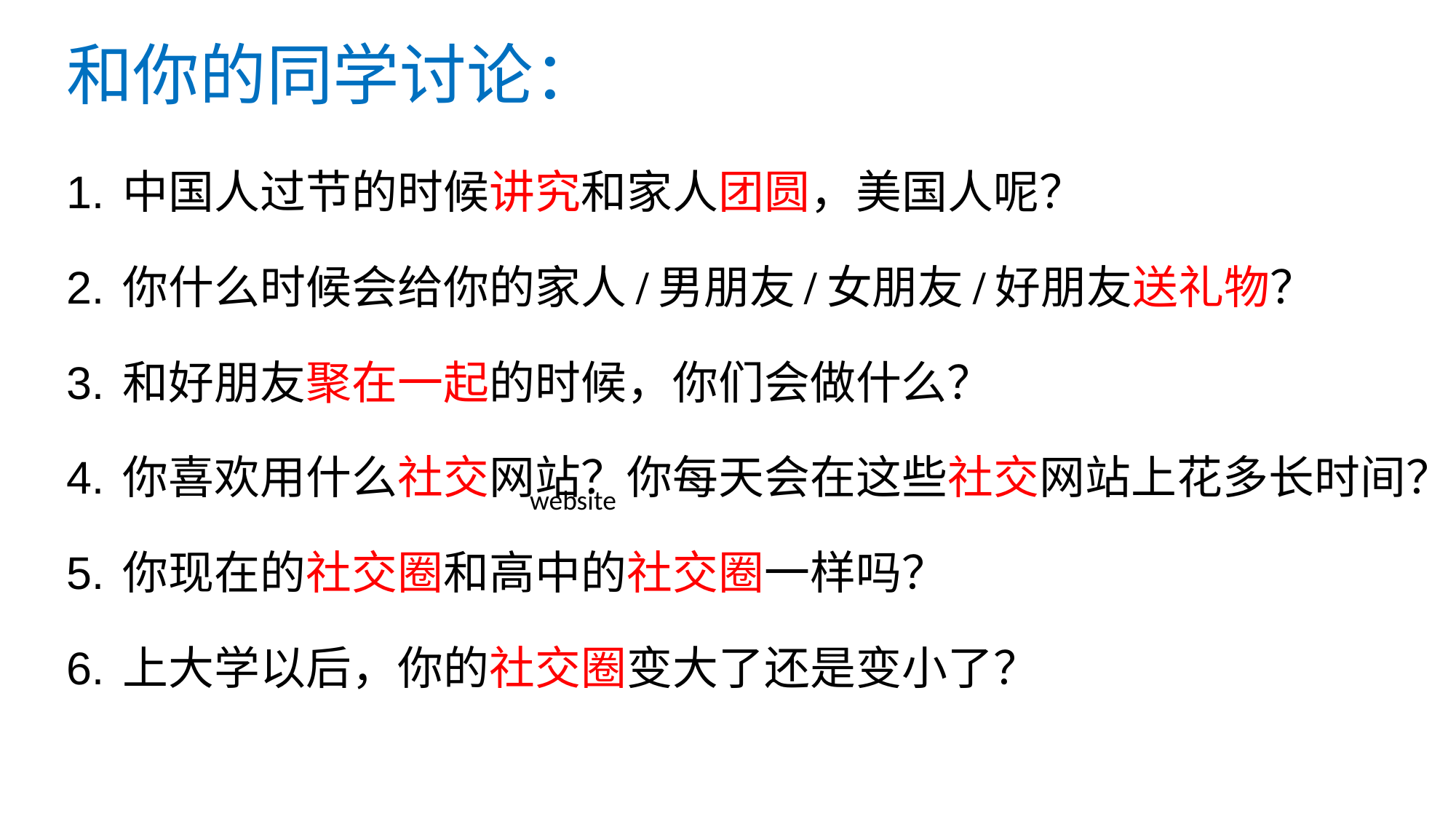

# 和你的同学讨论：
中国人过节的时候讲究和家人团圆，美国人呢？
你什么时候会给你的家人/男朋友/女朋友/好朋友送礼物？
和好朋友聚在一起的时候，你们会做什么？
你喜欢用什么社交网站？你每天会在这些社交网站上花多长时间？
你现在的社交圈和高中的社交圈一样吗？
上大学以后，你的社交圈变大了还是变小了？
website